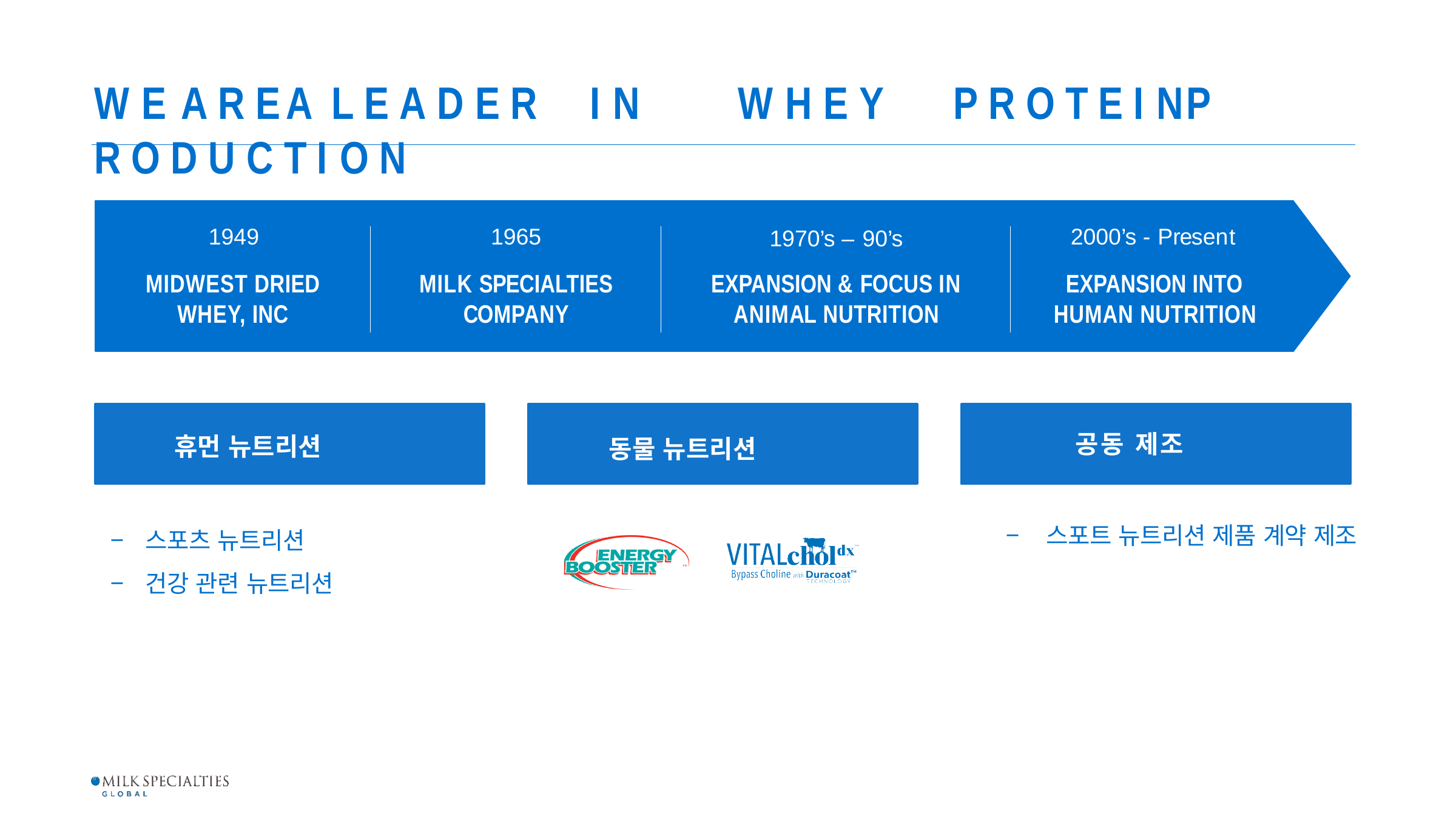

W E	A R E	A	L E A D E R	I N	W H E Y	P R O T E I N	P R O D U C T I O N

1949

MIDWEST DRIED WHEY, INC
1965

MILK SPECIALTIES COMPANY
2000’s - Present

EXPANSION INTO HUMAN NUTRITION
1970’s – 90’s

EXPANSION & FOCUS IN ANIMAL NUTRITION

공동 제조
휴먼 뉴트리션
동물 뉴트리션
−	스포트 뉴트리션 제품 계약 제조
−	스포츠 뉴트리션

−	건강 관련 뉴트리션

Confidential
|
Milk Specialties Global	|
March 19, 2020